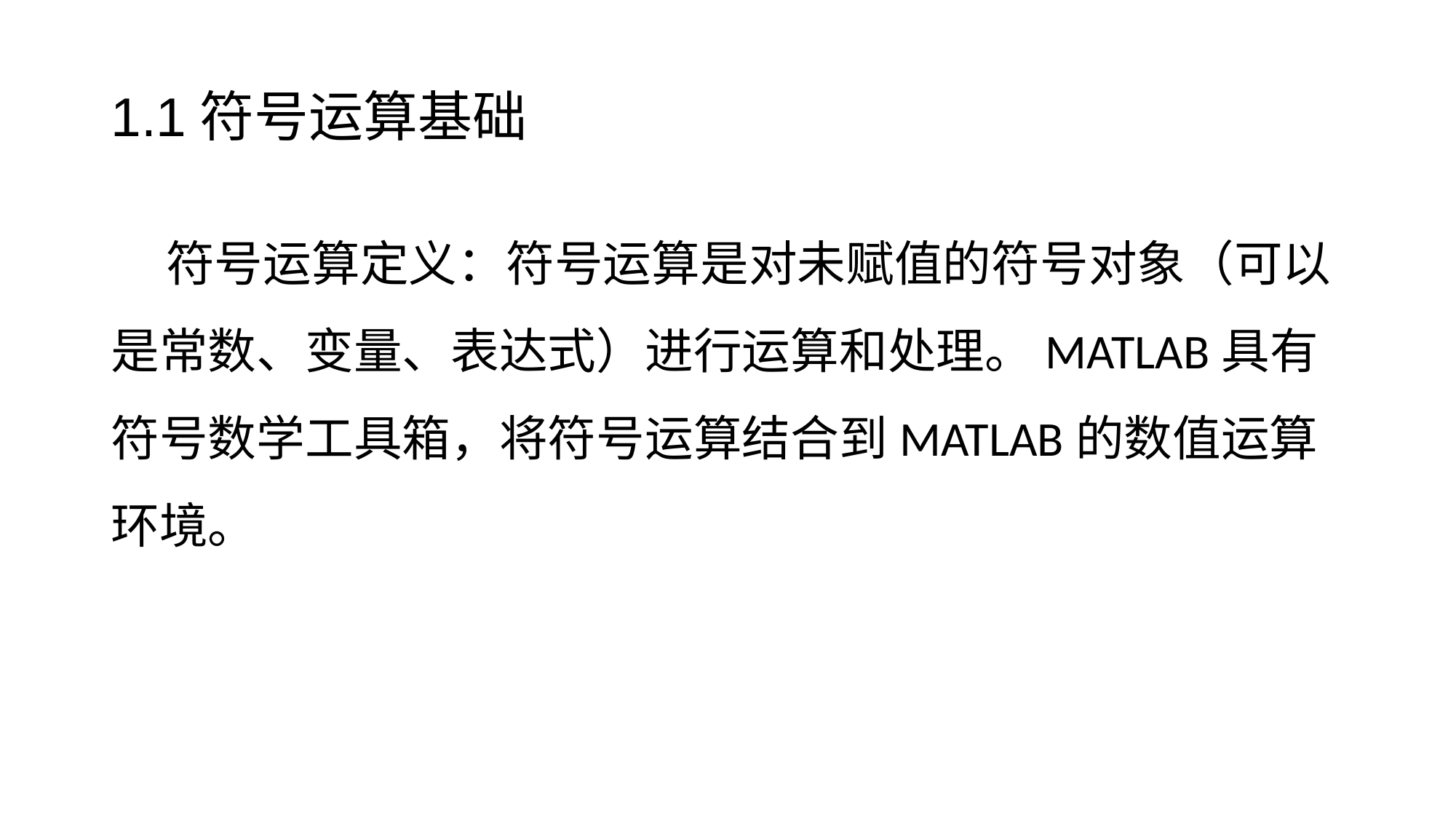

# 1.1符号运算基础
    符号运算定义：符号运算是对未赋值的符号对象（可以是常数、变量、表达式）进行运算和处理。MATLAB具有符号数学工具箱，将符号运算结合到MATLAB的数值运算环境。